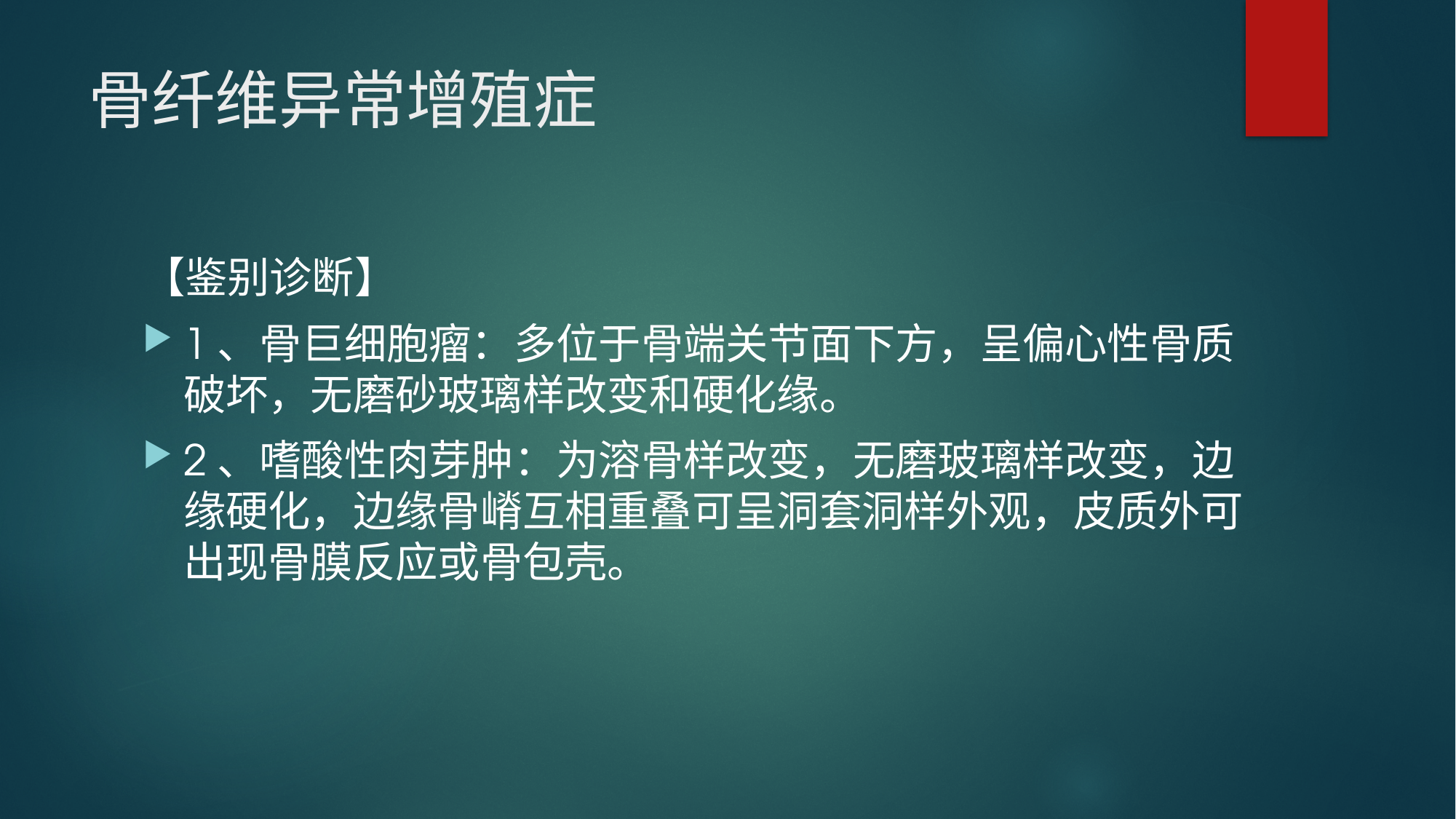

# 骨纤维异常增殖症
【鉴别诊断】
1、骨巨细胞瘤：多位于骨端关节面下方，呈偏心性骨质破坏，无磨砂玻璃样改变和硬化缘。
2、嗜酸性肉芽肿：为溶骨样改变，无磨玻璃样改变，边缘硬化，边缘骨嵴互相重叠可呈洞套洞样外观，皮质外可出现骨膜反应或骨包壳。